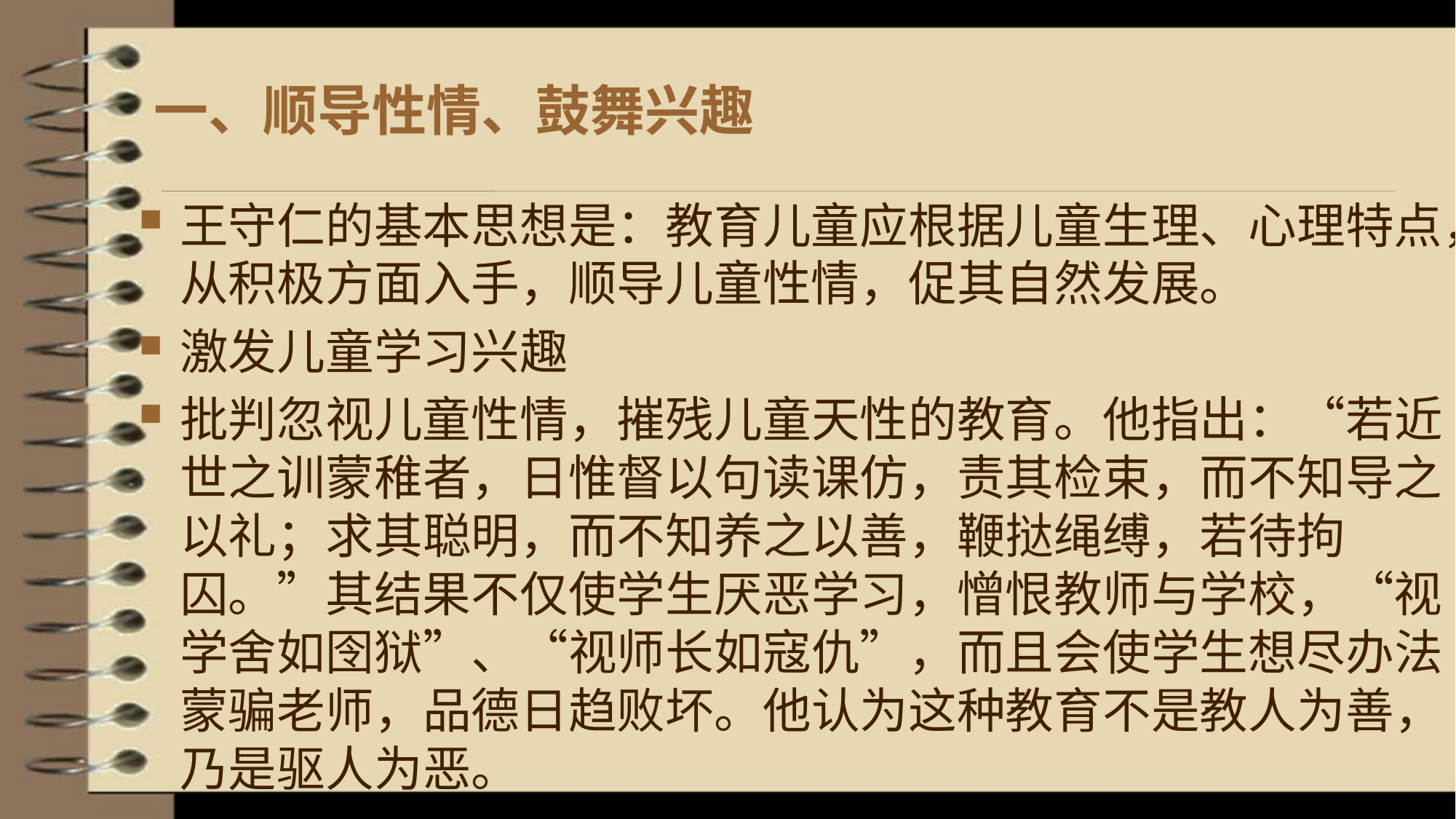

# 一、顺导性情、鼓舞兴趣
王守仁的基本思想是：教育儿童应根据儿童生理、心理特点，从积极方面入手，顺导儿童性情，促其自然发展。
激发儿童学习兴趣
批判忽视儿童性情，摧残儿童天性的教育。他指出：“若近世之训蒙稚者，日惟督以句读课仿，责其检束，而不知导之以礼；求其聪明，而不知养之以善，鞭挞绳缚，若待拘囚。”其结果不仅使学生厌恶学习，憎恨教师与学校，“视学舍如囹狱”、“视师长如寇仇”，而且会使学生想尽办法蒙骗老师，品德日趋败坏。他认为这种教育不是教人为善，乃是驱人为恶。